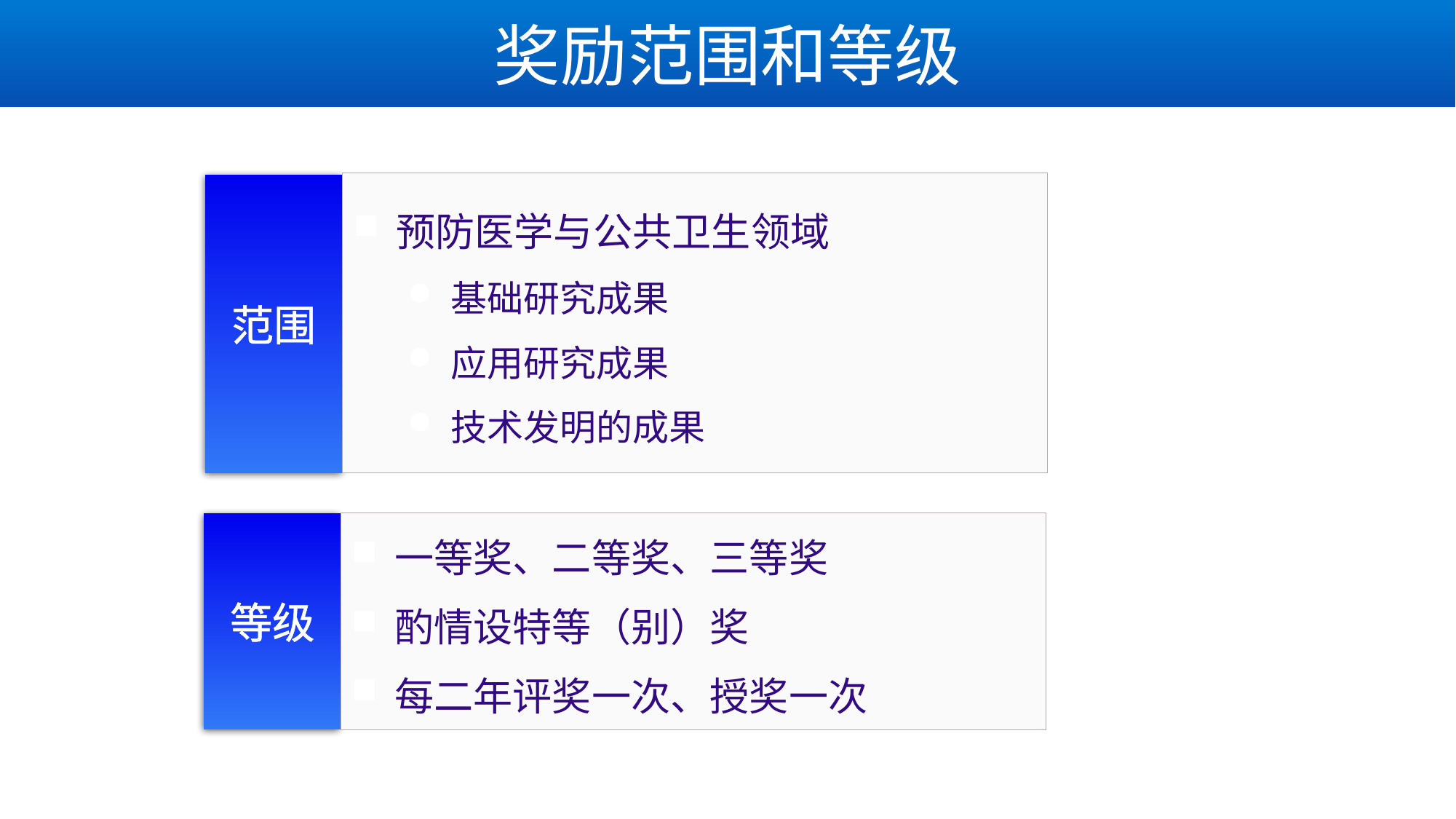

奖励范围和等级
预防医学与公共卫生领域
基础研究成果
应用研究成果
技术发明的成果
范围
一等奖、二等奖、三等奖
酌情设特等（别）奖
每二年评奖一次、授奖一次
等级